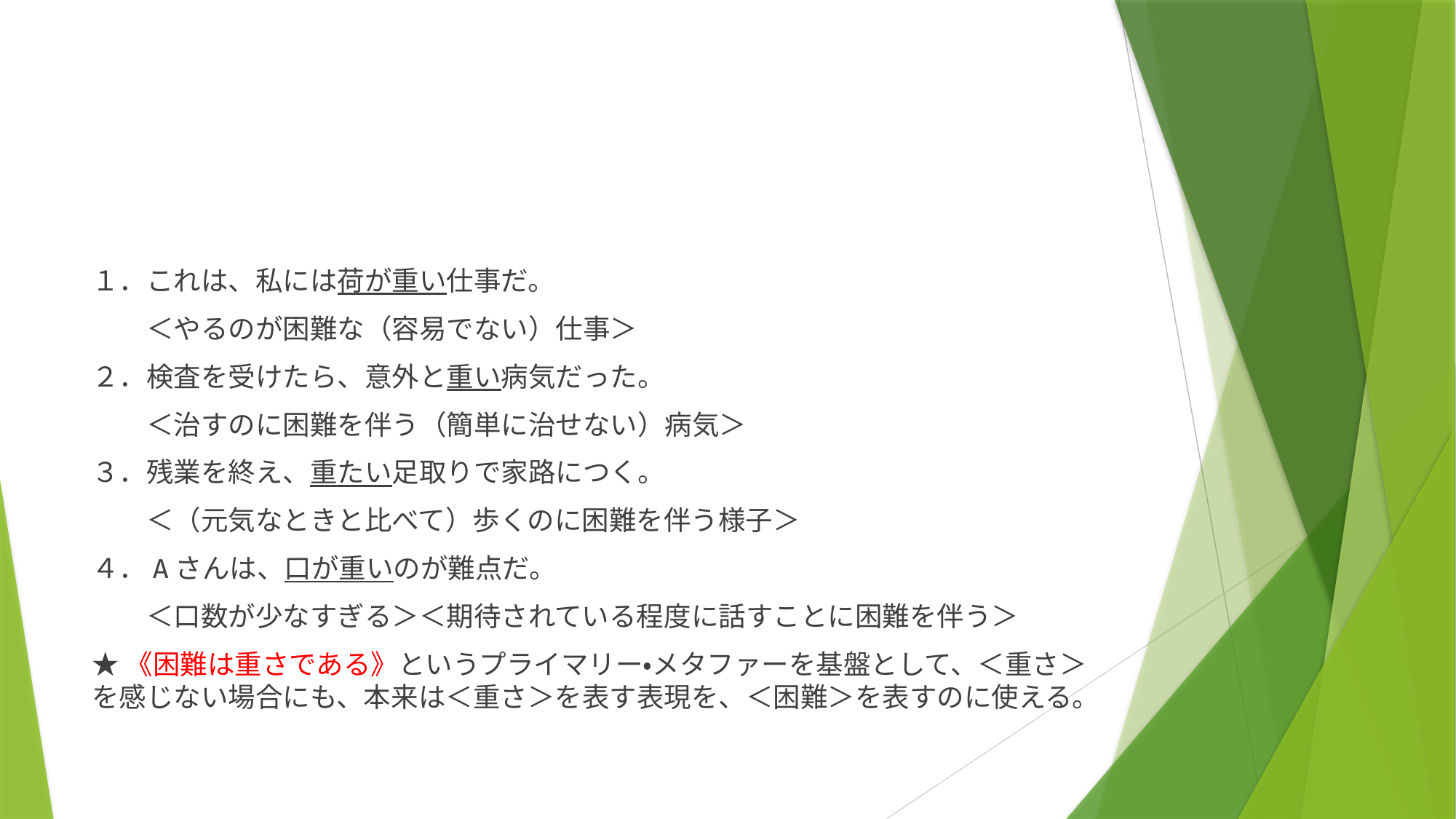

#
１．これは、私には荷が重い仕事だ。
　　＜やるのが困難な（容易でない）仕事＞
２．検査を受けたら、意外と重い病気だった。
　　＜治すのに困難を伴う（簡単に治せない）病気＞
３．残業を終え、重たい足取りで家路につく。
　　＜（元気なときと比べて）歩くのに困難を伴う様子＞
４．Aさんは、口が重いのが難点だ。
　　＜口数が少なすぎる＞＜期待されている程度に話すことに困難を伴う＞
★《困難は重さである》というプライマリー・メタファーを基盤として、＜重さ＞を感じない場合にも、本来は＜重さ＞を表す表現を、＜困難＞を表すのに使える。